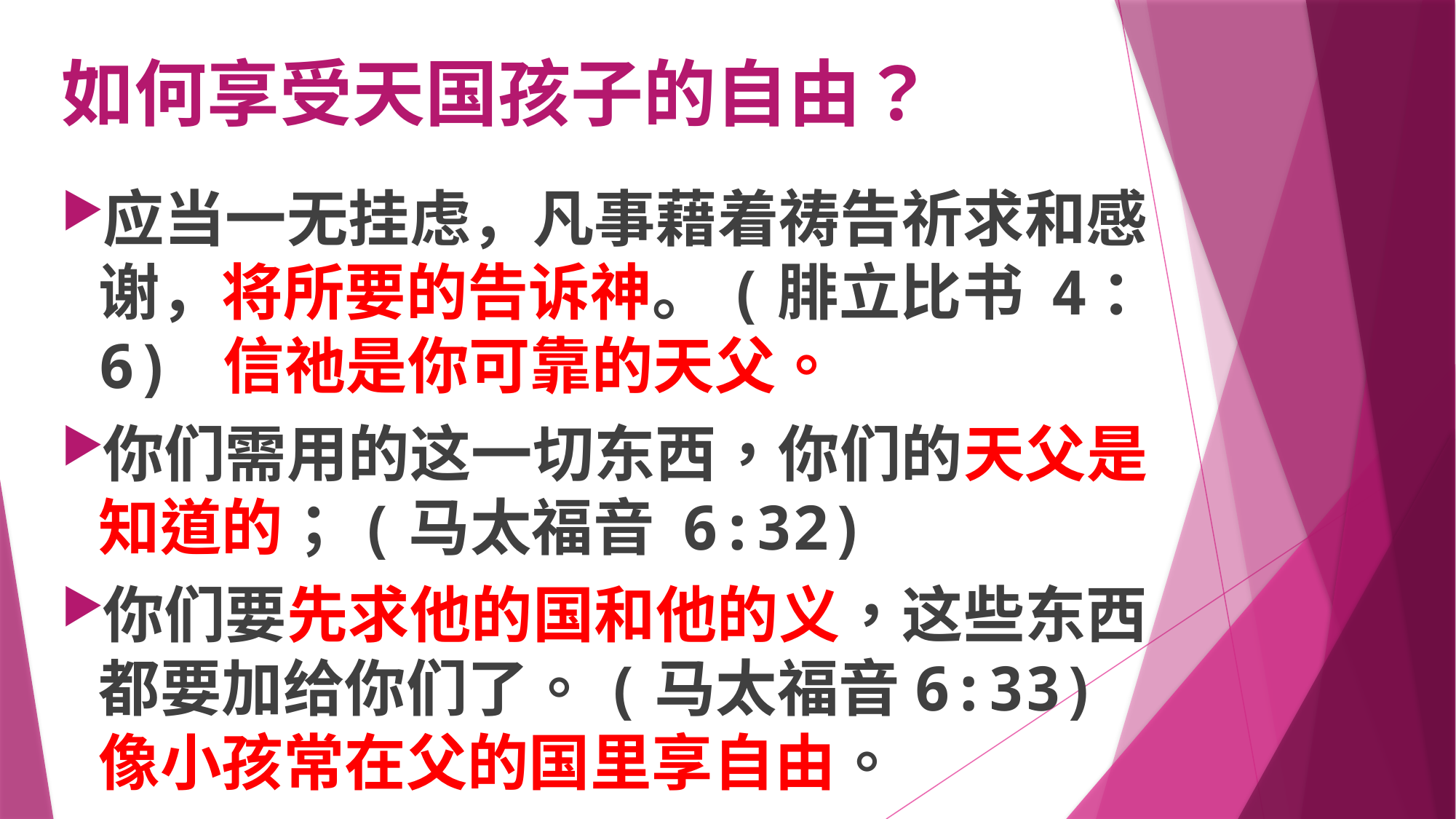

# 如何享受天国孩子的自由？
应当一无挂虑，凡事藉着祷告祈求和感谢，将所要的告诉神。(腓立比书 4：6) 信祂是你可靠的天父。
你们需用的这一切东西，你们的天父是知道的；(马太福音 6:32)
你们要先求他的国和他的义，这些东西都要加给你们了。(马太福音6:33) 像小孩常在父的国里享自由。